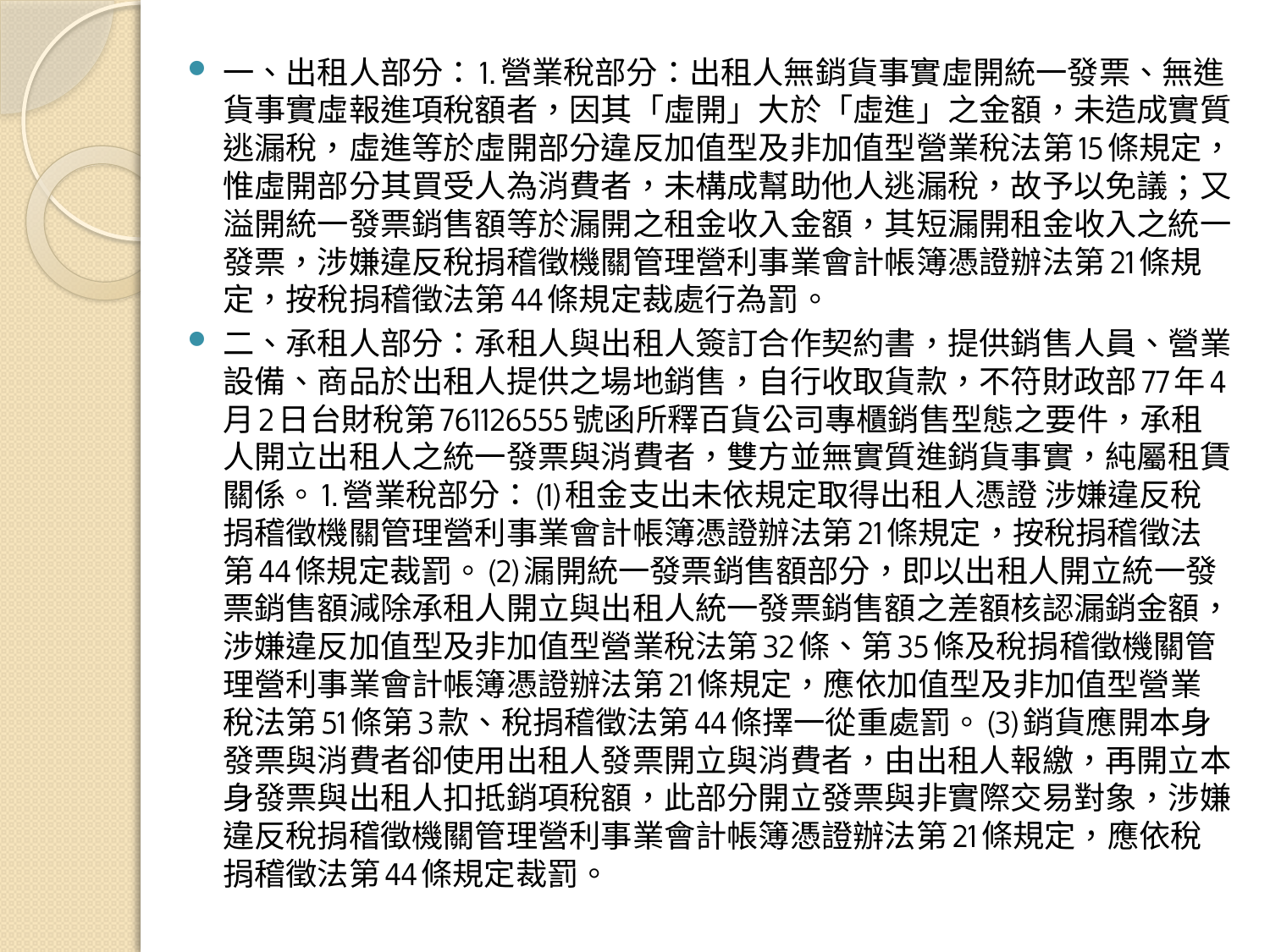

一、出租人部分：1.營業稅部分：出租人無銷貨事實虛開統一發票、無進貨事實虛報進項稅額者，因其「虛開」大於「虛進」之金額，未造成實質逃漏稅，虛進等於虛開部分違反加值型及非加值型營業稅法第15條規定，惟虛開部分其買受人為消費者，未構成幫助他人逃漏稅，故予以免議；又溢開統一發票銷售額等於漏開之租金收入金額，其短漏開租金收入之統一發票，涉嫌違反稅捐稽徵機關管理營利事業會計帳簿憑證辦法第21條規定，按稅捐稽徵法第44條規定裁處行為罰。
二、承租人部分：承租人與出租人簽訂合作契約書，提供銷售人員、營業設備、商品於出租人提供之場地銷售，自行收取貨款，不符財政部77年4月2日台財稅第761126555號函所釋百貨公司專櫃銷售型態之要件，承租人開立出租人之統一發票與消費者，雙方並無實質進銷貨事實，純屬租賃關係。1.營業稅部分：(1)租金支出未依規定取得出租人憑證 涉嫌違反稅捐稽徵機關管理營利事業會計帳簿憑證辦法第21條規定，按稅捐稽徵法第44條規定裁罰。(2)漏開統一發票銷售額部分，即以出租人開立統一發票銷售額減除承租人開立與出租人統一發票銷售額之差額核認漏銷金額，涉嫌違反加值型及非加值型營業稅法第32條、第35條及稅捐稽徵機關管理營利事業會計帳簿憑證辦法第21條規定，應依加值型及非加值型營業稅法第51條第3款、稅捐稽徵法第44條擇一從重處罰。(3)銷貨應開本身發票與消費者卻使用出租人發票開立與消費者，由出租人報繳，再開立本身發票與出租人扣抵銷項稅額，此部分開立發票與非實際交易對象，涉嫌違反稅捐稽徵機關管理營利事業會計帳簿憑證辦法第21條規定，應依稅捐稽徵法第44條規定裁罰。